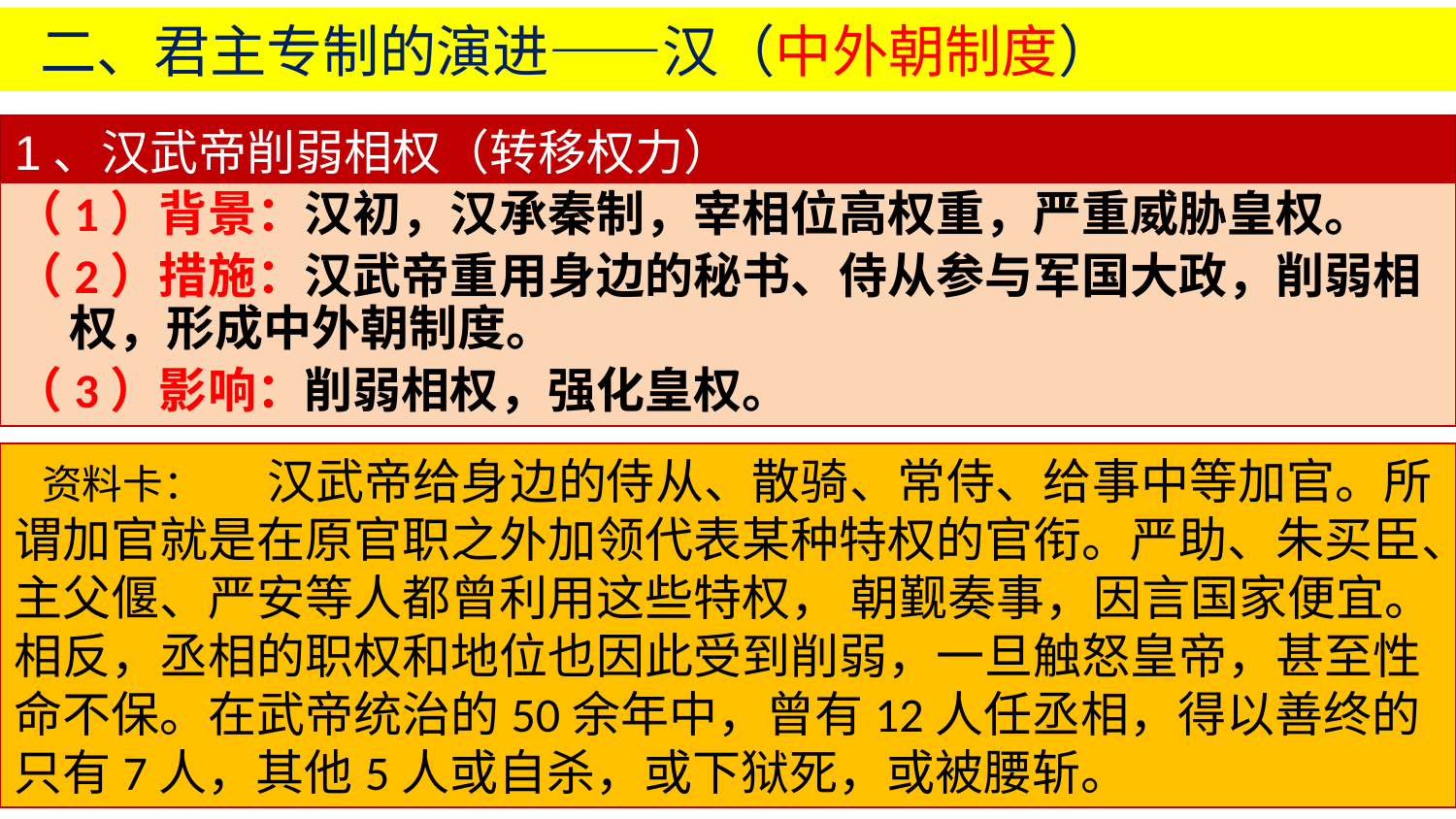

二、君主专制的演进——汉（中外朝制度）
1、汉武帝削弱相权（转移权力）
（1）背景：汉初，汉承秦制，宰相位高权重，严重威胁皇权。
（2）措施：汉武帝重用身边的秘书、侍从参与军国大政，削弱相权，形成中外朝制度。
（3）影响：削弱相权，强化皇权。
  资料卡：       汉武帝给身边的侍从、散骑、常侍、给事中等加官。所谓加官就是在原官职之外加领代表某种特权的官衔。严助、朱买臣、主父偃、严安等人都曾利用这些特权， 朝觐奏事，因言国家便宜。相反，丞相的职权和地位也因此受到削弱，一旦触怒皇帝，甚至性命不保。在武帝统治的50余年中，曾有12人任丞相，得以善终的只有7人，其他5人或自杀，或下狱死，或被腰斩。